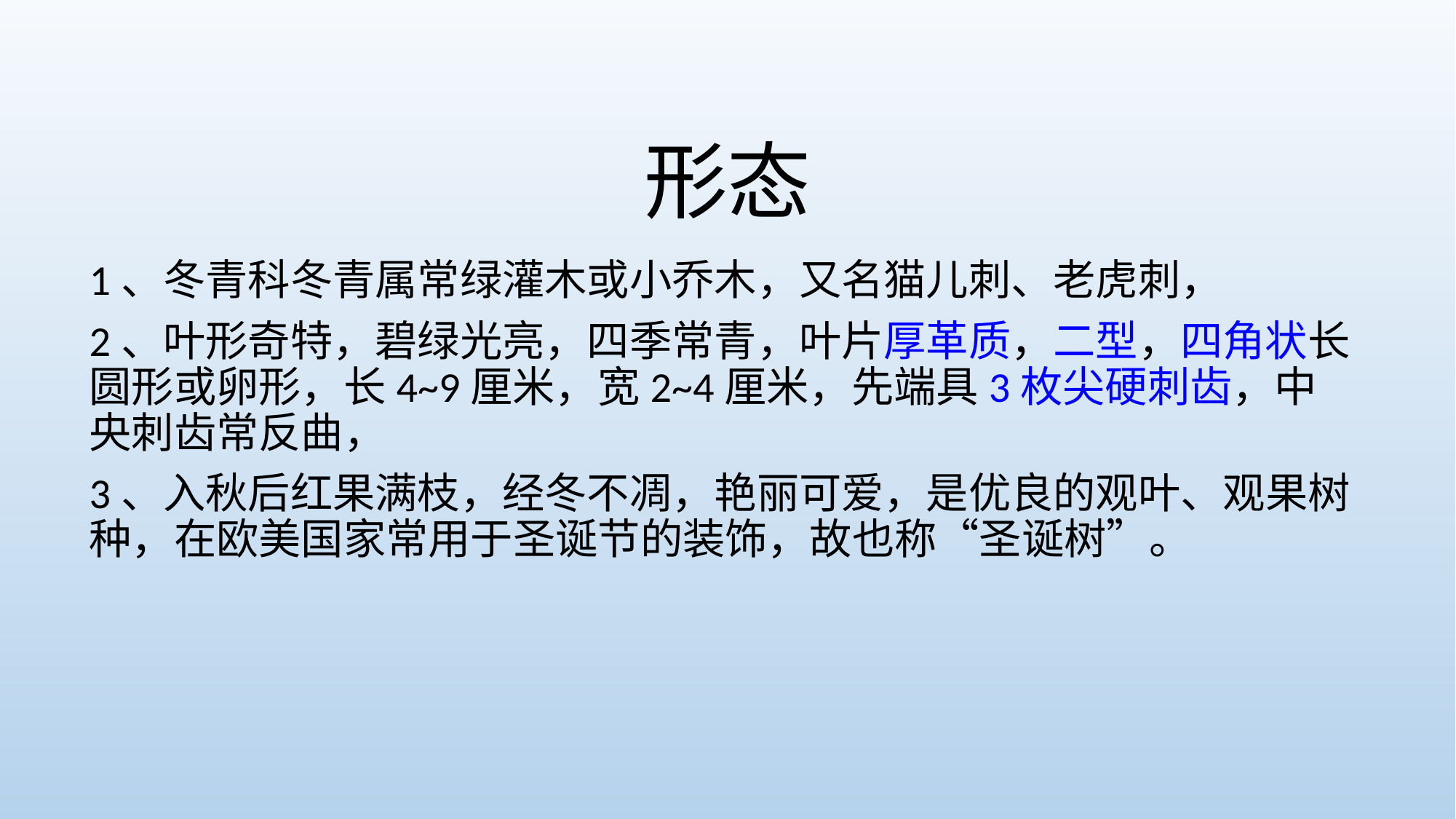

# 形态
1、冬青科冬青属常绿灌木或小乔木，又名猫儿刺、老虎刺，
2、叶形奇特，碧绿光亮，四季常青，叶片厚革质，二型，四角状长圆形或卵形，长4~9厘米，宽2~4厘米，先端具3枚尖硬刺齿，中央刺齿常反曲，
3、入秋后红果满枝，经冬不凋，艳丽可爱，是优良的观叶、观果树种，在欧美国家常用于圣诞节的装饰，故也称“圣诞树”。